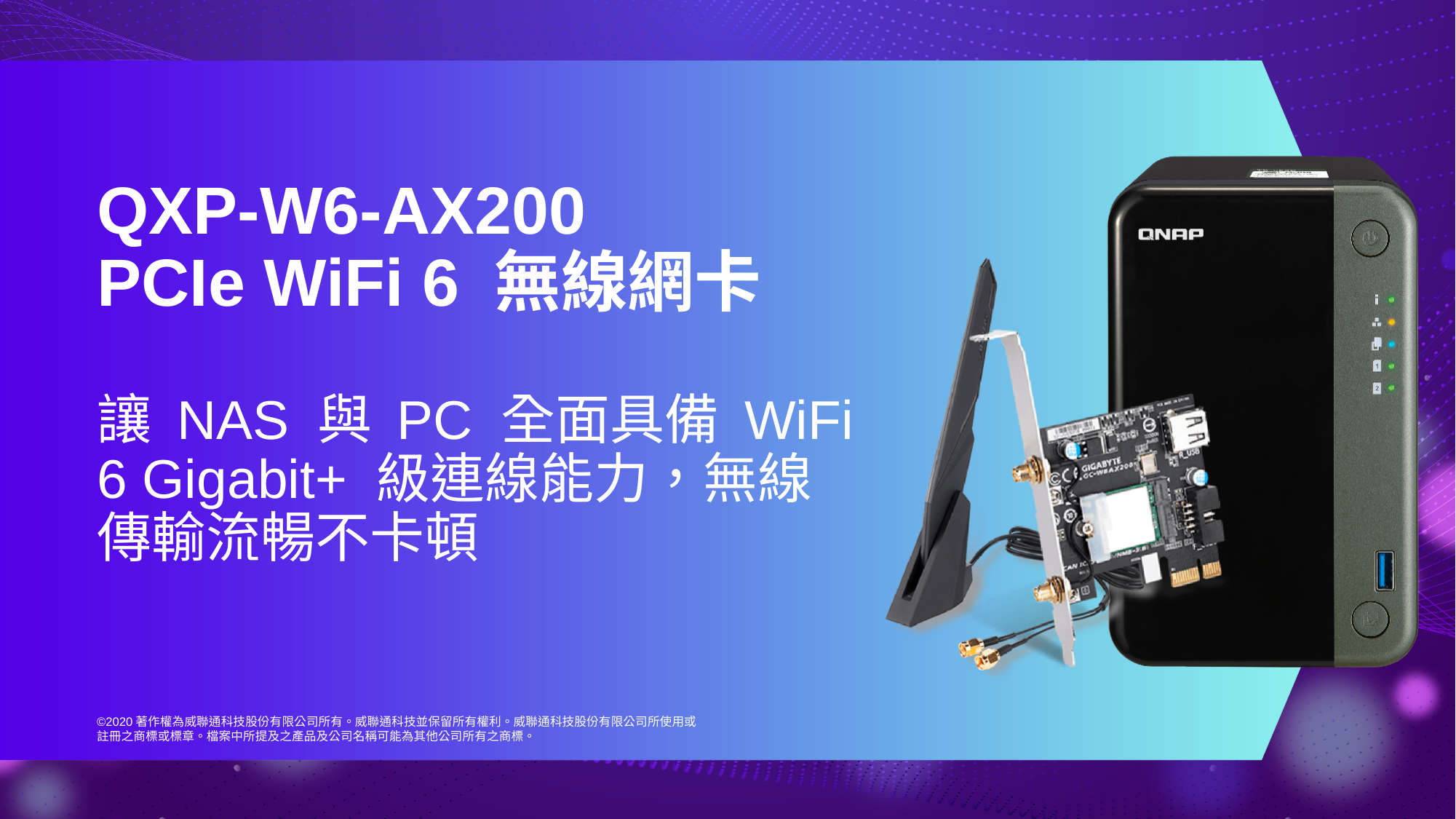

QXP-W6-AX200
PCIe WiFi 6 無線網卡
讓 NAS 與 PC 全面具備 WiFi 6 Gigabit+ 級連線能力，無線傳輸流暢不卡頓​
©2020著作權為威聯通科技股份有限公司所有。威聯通科技並保留所有權利。威聯通科技股份有限公司所使用或註冊之商標或標章。檔案中所提及之產品及公司名稱可能為其他公司所有之商標。